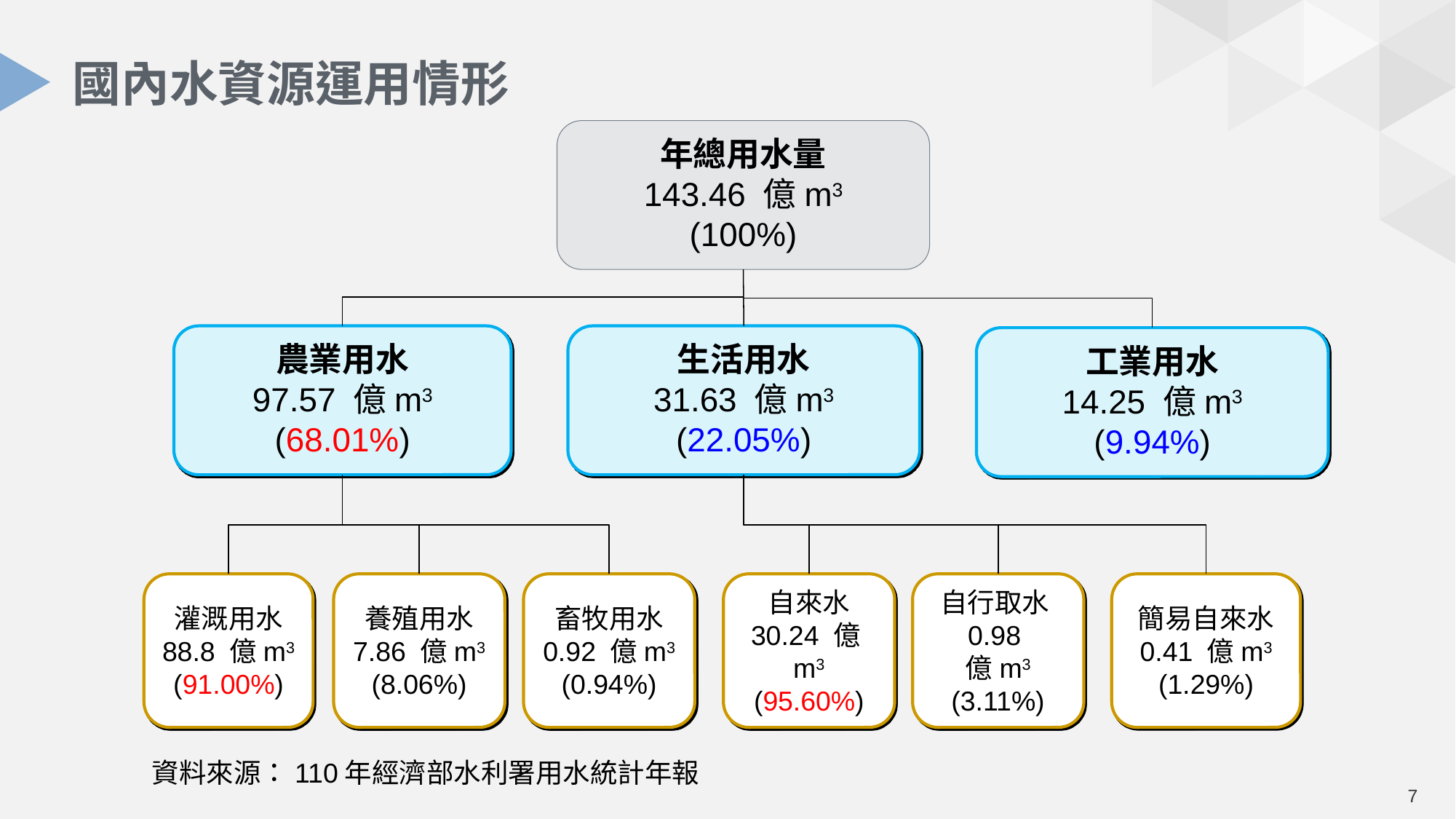

# 國內水資源運用情形
年總用水量
143.46 億m3
(100%)
農業用水
97.57 億m3
(68.01%)
生活用水
31.63 億m3
(22.05%)
工業用水
14.25 億m3
(9.94%)
灌溉用水
88.8 億m3
(91.00%)
養殖用水
7.86 億m3
(8.06%)
畜牧用水
0.92 億m3
(0.94%)
自來水
30.24 億m3
(95.60%)
自行取水0.98
億m3
(3.11%)
簡易自來水
0.41 億m3
(1.29%)
資料來源：110年經濟部水利署用水統計年報
7